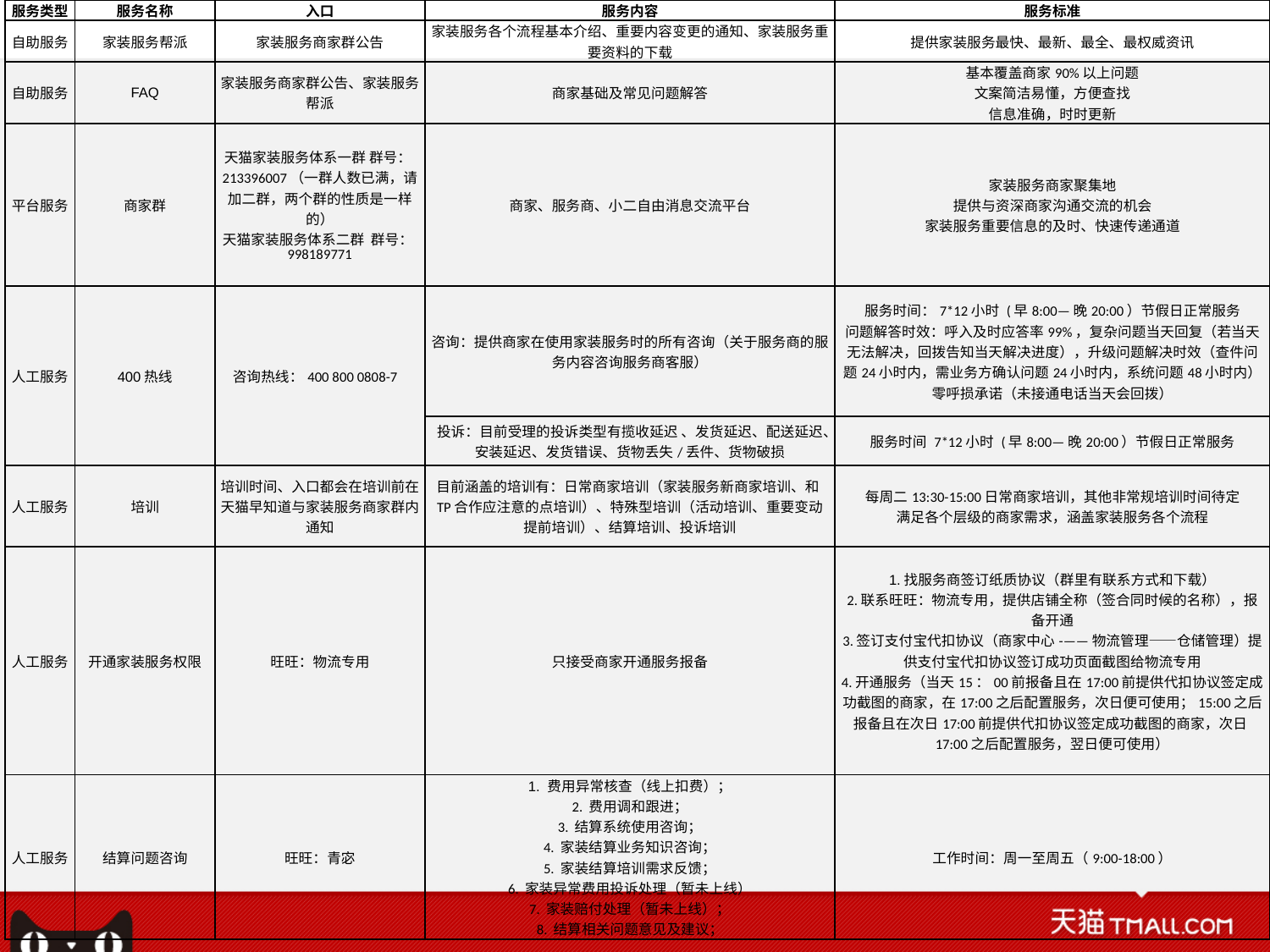

| 服务类型 | 服务名称 | 入口 | 服务内容 | 服务标准 |
| --- | --- | --- | --- | --- |
| 自助服务 | 家装服务帮派 | 家装服务商家群公告 | 家装服务各个流程基本介绍、重要内容变更的通知、家装服务重要资料的下载 | 提供家装服务最快、最新、最全、最权威资讯 |
| 自助服务 | FAQ | 家装服务商家群公告、家装服务帮派 | 商家基础及常见问题解答 | 基本覆盖商家90%以上问题 文案简洁易懂，方便查找 信息准确，时时更新 |
| 平台服务 | 商家群 | 天猫家装服务体系一群 群号：213396007（一群人数已满，请加二群，两个群的性质是一样的） 天猫家装服务体系二群  群号：998189771 | 商家、服务商、小二自由消息交流平台 | 家装服务商家聚集地 提供与资深商家沟通交流的机会 家装服务重要信息的及时、快速传递通道 |
| 人工服务 | 400热线 | 咨询热线：400 800 0808-7 | 咨询：提供商家在使用家装服务时的所有咨询（关于服务商的服务内容咨询服务商客服） | 服务时间：7\*12小时 (早8:00—晚20:00）节假日正常服务 问题解答时效：呼入及时应答率99%，复杂问题当天回复（若当天无法解决，回拨告知当天解决进度），升级问题解决时效（查件问题24小时内，需业务方确认问题24小时内，系统问题48小时内） 零呼损承诺（未接通电话当天会回拨） |
|  |  |  | 投诉：目前受理的投诉类型有揽收延迟 、发货延迟、配送延迟、安装延迟、发货错误、货物丢失/丢件、货物破损 | 服务时间 7\*12小时 (早8:00—晚20:00）节假日正常服务 |
| 人工服务 | 培训 | 培训时间、入口都会在培训前在天猫早知道与家装服务商家群内通知 | 目前涵盖的培训有：日常商家培训（家装服务新商家培训、和TP合作应注意的点培训）、特殊型培训（活动培训、重要变动提前培训）、结算培训、投诉培训 | 每周二13:30-15:00日常商家培训，其他非常规培训时间待定 满足各个层级的商家需求，涵盖家装服务各个流程 |
| 人工服务 | 开通家装服务权限 | 旺旺：物流专用 | 只接受商家开通服务报备 | 1.找服务商签订纸质协议（群里有联系方式和下载） 2.联系旺旺：物流专用，提供店铺全称（签合同时候的名称），报备开通 3.签订支付宝代扣协议（商家中心-——物流管理——仓储管理）提供支付宝代扣协议签订成功页面截图给物流专用 4.开通服务（当天15：00前报备且在17:00前提供代扣协议签定成功截图的商家，在17:00之后配置服务，次日便可使用；15:00之后报备且在次日17:00前提供代扣协议签定成功截图的商家，次日17:00之后配置服务，翌日便可使用） |
| 人工服务 | 结算问题咨询 | 旺旺：青宓 | 1. 费用异常核查（线上扣费）； 2. 费用调和跟进； 3. 结算系统使用咨询； 4. 家装结算业务知识咨询； 5. 家装结算培训需求反馈； 6. 家装异常费用投诉处理（暂未上线） 7. 家装赔付处理（暂未上线）； 8. 结算相关问题意见及建议； | 工作时间：周一至周五（9:00-18:00） |